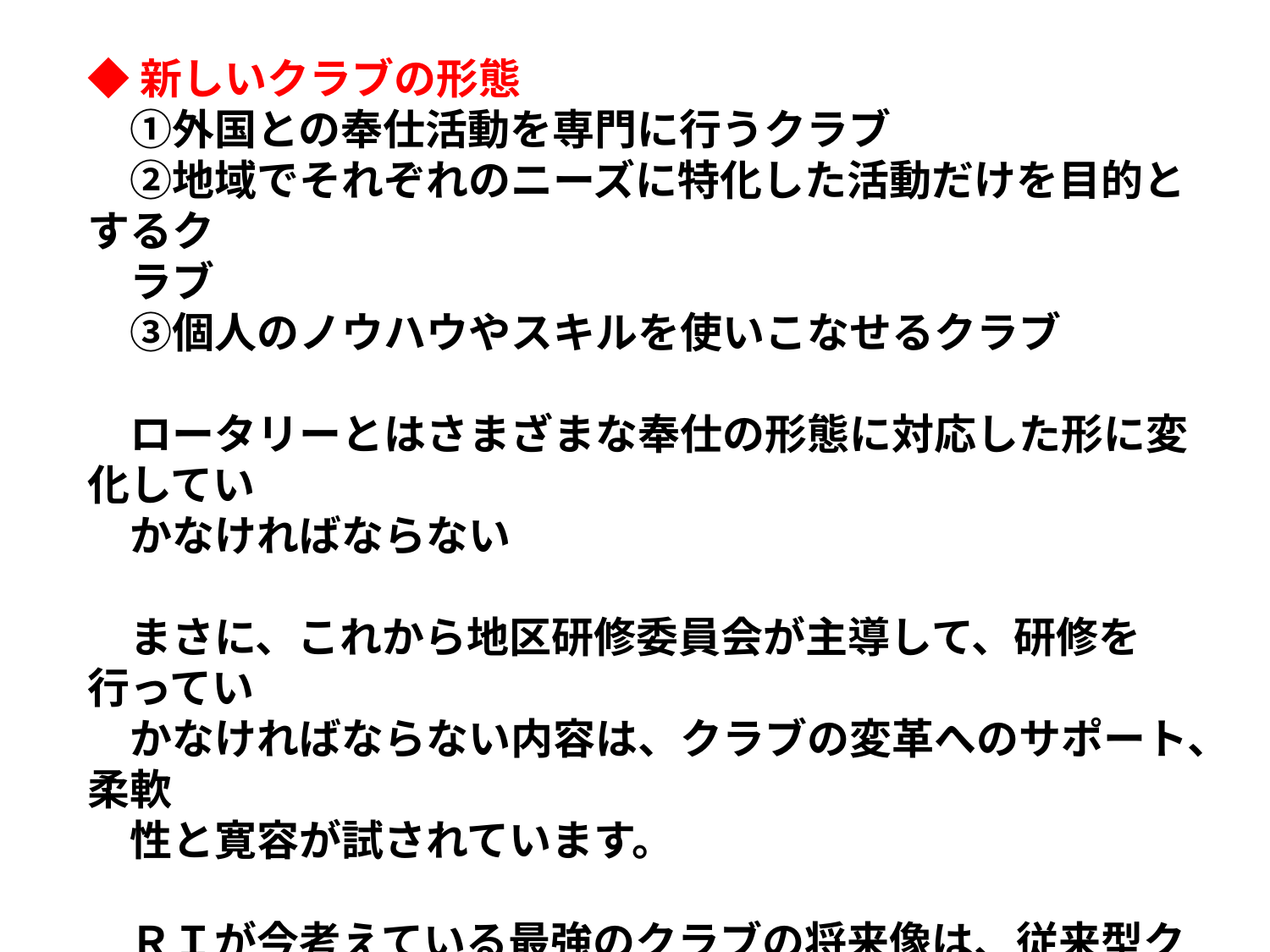

◆新しいクラブの形態
　①外国との奉仕活動を専門に行うクラブ
　②地域でそれぞれのニーズに特化した活動だけを目的とするク
　ラブ
　③個人のノウハウやスキルを使いこなせるクラブ

　ロータリーとはさまざまな奉仕の形態に対応した形に変化してい
　かなければならない

　まさに、これから地区研修委員会が主導して、研修を行ってい
　かなければならない内容は、クラブの変革へのサポート、柔軟
　性と寛容が試されています。

　ＲＩが今考えている最強のクラブの将来像は、従来型クラブで
　は無く、さまざまな奉仕の目的、地域のニーズ、例会の形式など、
　入会する会員それぞれの価値観によって違いがあってもよいの
　ではと考えたわけであります。